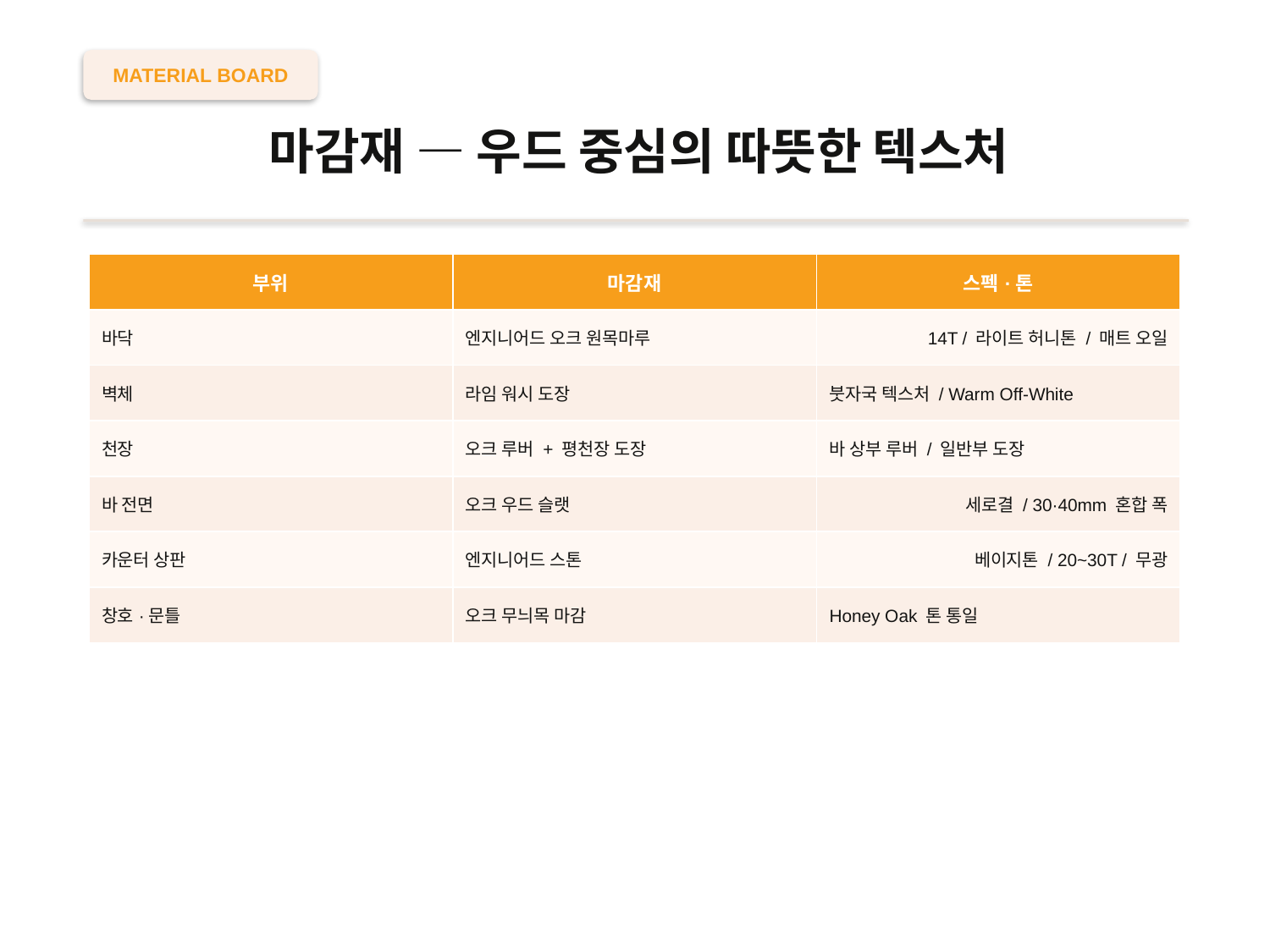

MATERIAL BOARD
마감재 — 우드 중심의 따뜻한 텍스처

| 부위 | 마감재 | 스펙·톤 |
| --- | --- | --- |
| 바닥 | 엔지니어드 오크 원목마루 | 14T / 라이트 허니톤 / 매트 오일 |
| 벽체 | 라임 워시 도장 | 붓자국 텍스처 / Warm Off-White |
| 천장 | 오크 루버 + 평천장 도장 | 바 상부 루버 / 일반부 도장 |
| 바 전면 | 오크 우드 슬랫 | 세로결 / 30·40mm 혼합 폭 |
| 카운터 상판 | 엔지니어드 스톤 | 베이지톤 / 20~30T / 무광 |
| 창호·문틀 | 오크 무늬목 마감 | Honey Oak 톤 통일 |